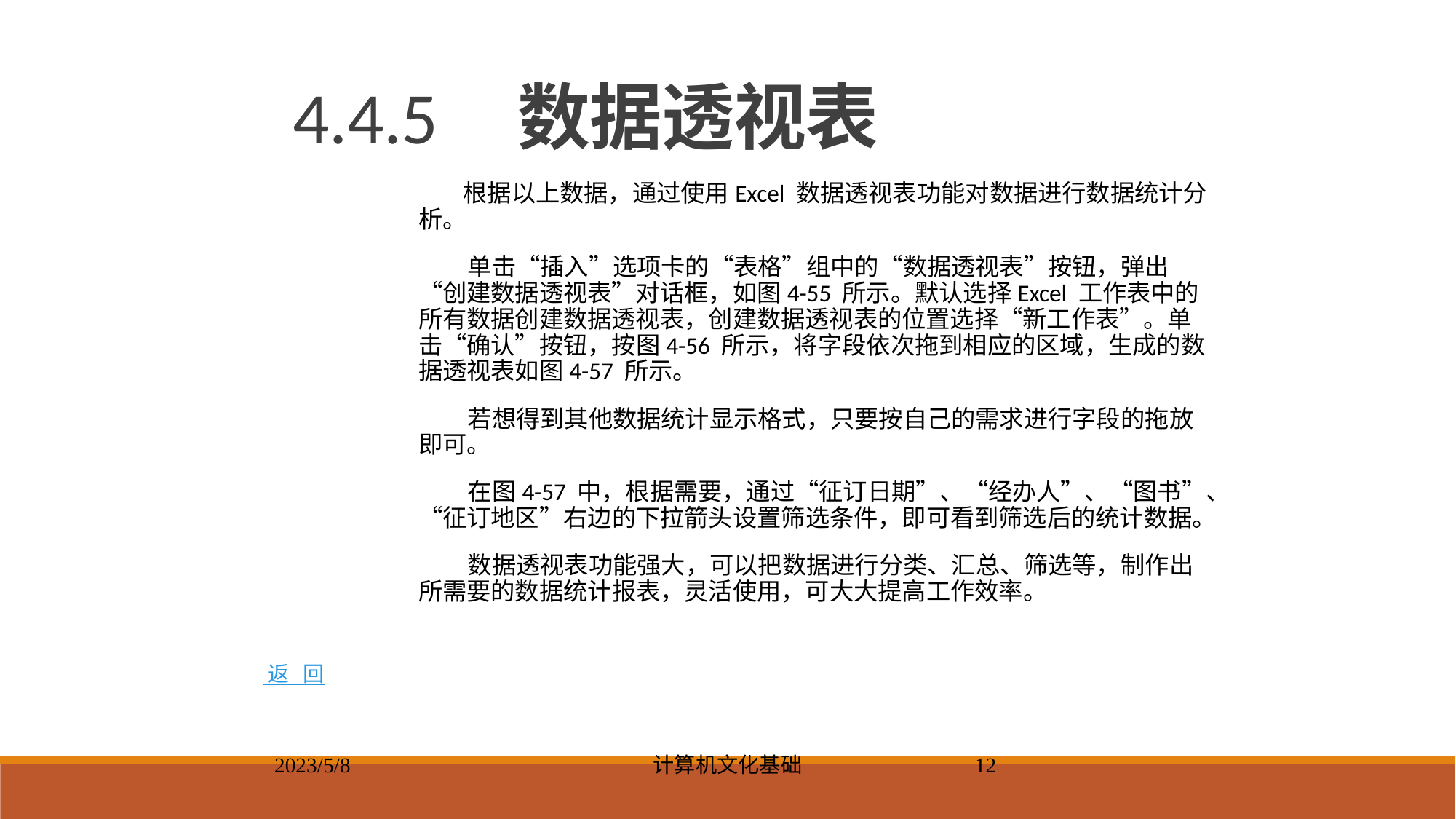

4.4.5    数据透视表
        根据以上数据，通过使用Excel 数据透视表功能对数据进行数据统计分析。
       单击“插入”选项卡的“表格”组中的“数据透视表”按钮，弹出“创建数据透视表”对话框，如图4-55 所示。默认选择Excel 工作表中的所有数据创建数据透视表，创建数据透视表的位置选择“新工作表”。单击“确认”按钮，按图4-56 所示，将字段依次拖到相应的区域，生成的数据透视表如图4-57 所示。
       若想得到其他数据统计显示格式，只要按自己的需求进行字段的拖放即可。
       在图4-57 中，根据需要，通过“征订日期”、“经办人”、“图书”、“征订地区”右边的下拉箭头设置筛选条件，即可看到筛选后的统计数据。
       数据透视表功能强大，可以把数据进行分类、汇总、筛选等，制作出所需要的数据统计报表，灵活使用，可大大提高工作效率。
 返   回
2023/5/8
计算机文化基础
12